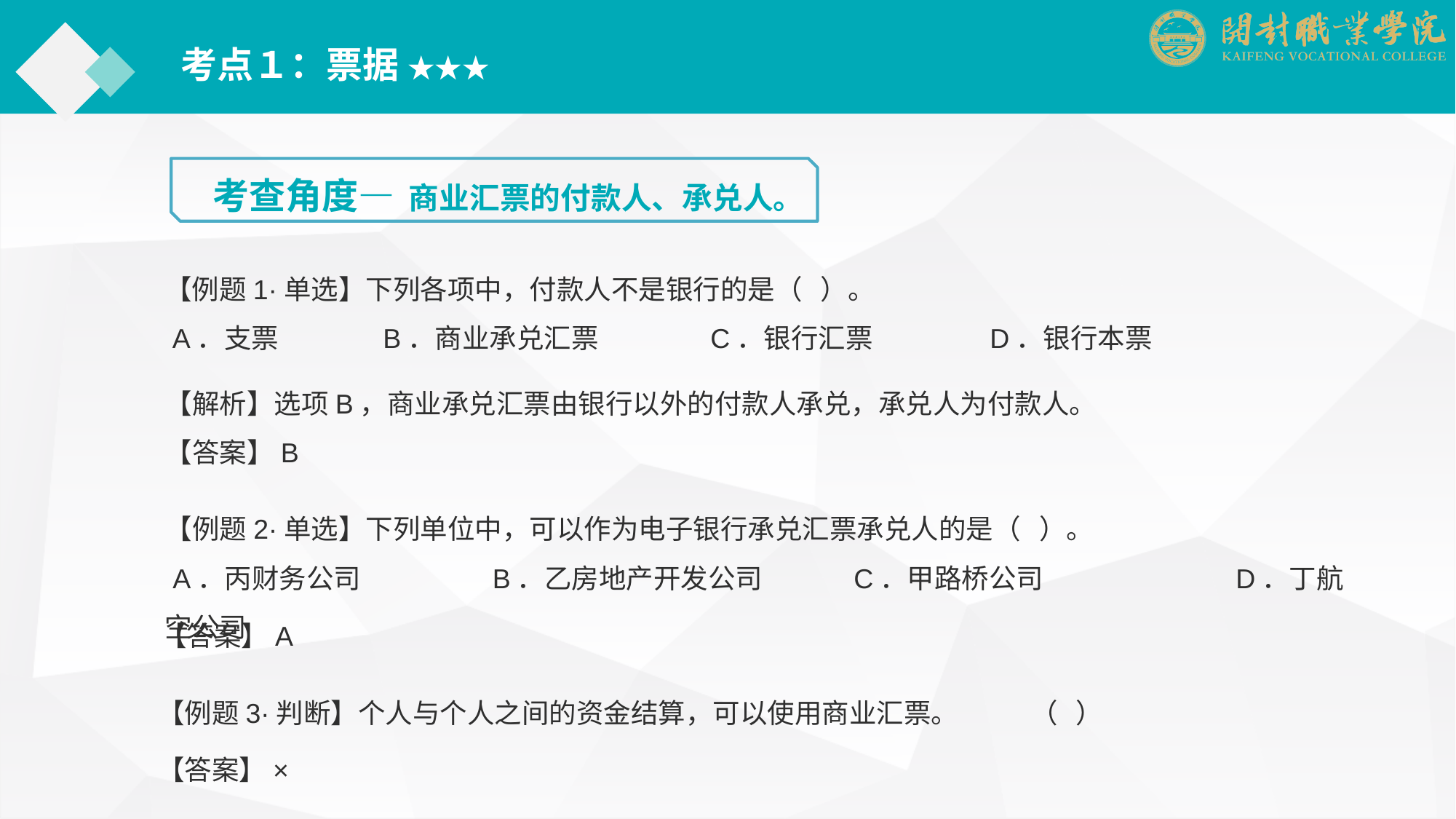

考点１：票据 ★★★

考查角度—  商业汇票的付款人、承兑人。
【例题1·单选】下列各项中，付款人不是银行的是（   ）。
 A．支票	B．商业承兑汇票		C．银行汇票	　　D．银行本票
【解析】选项B，商业承兑汇票由银行以外的付款人承兑，承兑人为付款人。
【答案】B
【例题2·单选】下列单位中，可以作为电子银行承兑汇票承兑人的是（   ）。
 A．丙财务公司		B．乙房地产开发公司	　C．甲路桥公司	　　　D．丁航空公司
【答案】A
【例题3·判断】个人与个人之间的资金结算，可以使用商业汇票。	（   ）
【答案】×